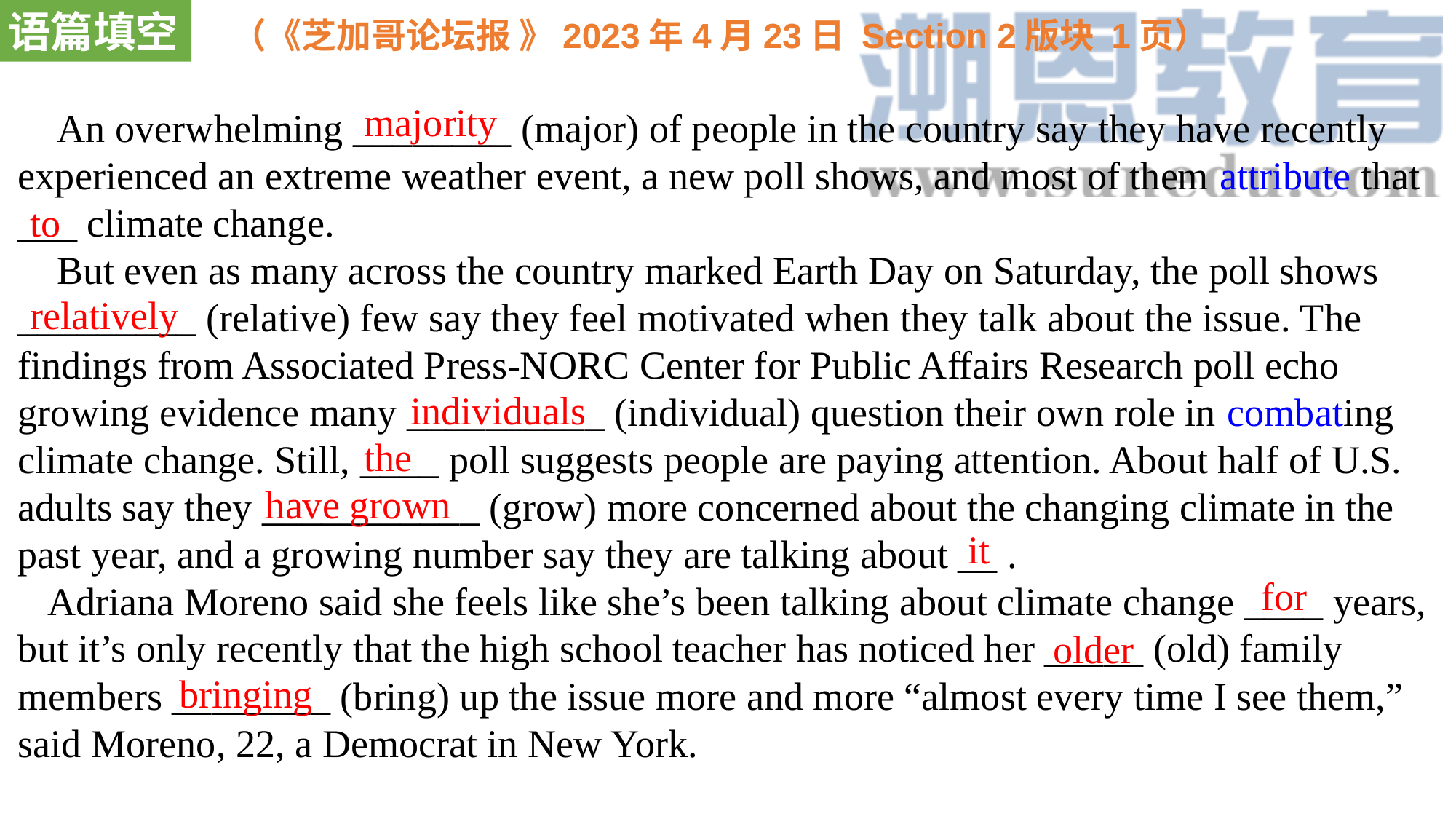

语篇填空
（《芝加哥论坛报 》2023年4月23日 Section 2版块 1页）
majority
    An overwhelming ________ (major) of people in the country say they have recently experienced an extreme weather event, a new poll shows, and most of them attribute that ___ climate change.
    But even as many across the country marked Earth Day on Saturday, the poll shows _________ (relative) few say they feel motivated when they talk about the issue. The findings from Associated Press-NORC Center for Public Affairs Research poll echo growing evidence many __________ (individual) question their own role in combating climate change. Still, ____ poll suggests people are paying attention. About half of U.S. adults say they ___________ (grow) more concerned about the changing climate in the past year, and a growing number say they are talking about __ .
   Adriana Moreno said she feels like she’s been talking about climate change ____ years, but it’s only recently that the high school teacher has noticed her _____ (old) family members ________ (bring) up the issue more and more “almost every time I see them,” said Moreno, 22, a Democrat in New York.
to
relatively
individuals
the
have grown
it
for
older
bringing